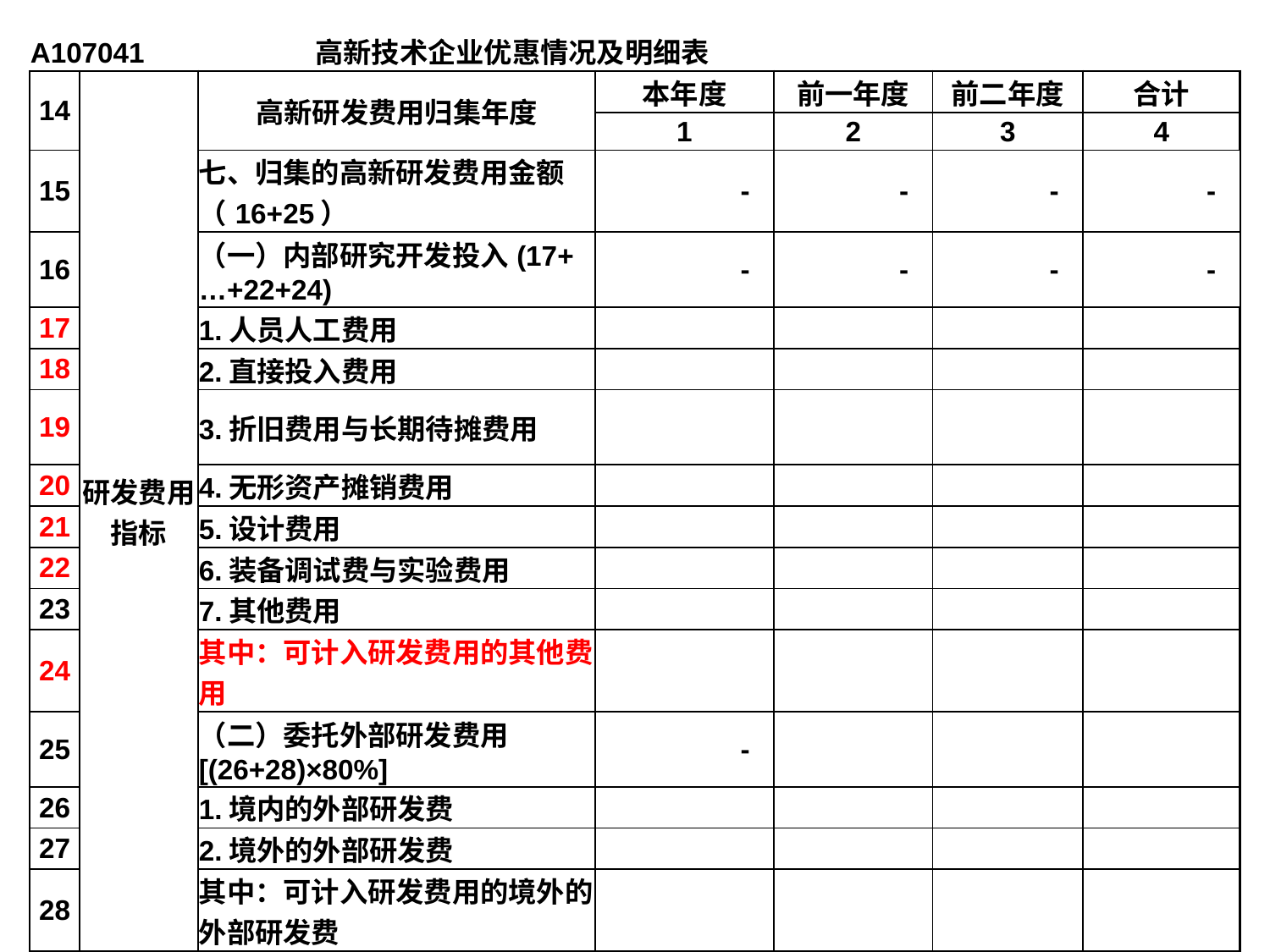

| A107041 高新技术企业优惠情况及明细表 |  |  |  |  |  |  |
| --- | --- | --- | --- | --- | --- | --- |
| 14 | 研发费用指标 | 高新研发费用归集年度 | 本年度 | 前一年度 | 前二年度 | 合计 |
|  |  |  | 1 | 2 | 3 | 4 |
| 15 |  | 七、归集的高新研发费用金额（16+25） | - | - | - | - |
| 16 |  | （一）内部研究开发投入(17+…+22+24) | - | - | - | - |
| 17 |  | 1.人员人工费用 |  |  |  |  |
| 18 |  | 2.直接投入费用 |  |  |  |  |
| 19 |  | 3.折旧费用与长期待摊费用 |  |  |  |  |
| 20 |  | 4.无形资产摊销费用 |  |  |  |  |
| 21 |  | 5.设计费用 |  |  |  |  |
| 22 |  | 6.装备调试费与实验费用 |  |  |  |  |
| 23 |  | 7.其他费用 |  |  |  |  |
| 24 |  | 其中：可计入研发费用的其他费用 |  |  |  |  |
| 25 |  | （二）委托外部研发费用[(26+28)×80%] | - |  |  |  |
| 26 |  | 1.境内的外部研发费 |  |  |  |  |
| 27 |  | 2.境外的外部研发费 |  |  |  |  |
| 28 |  | 其中：可计入研发费用的境外的外部研发费 |  |  |  |  |